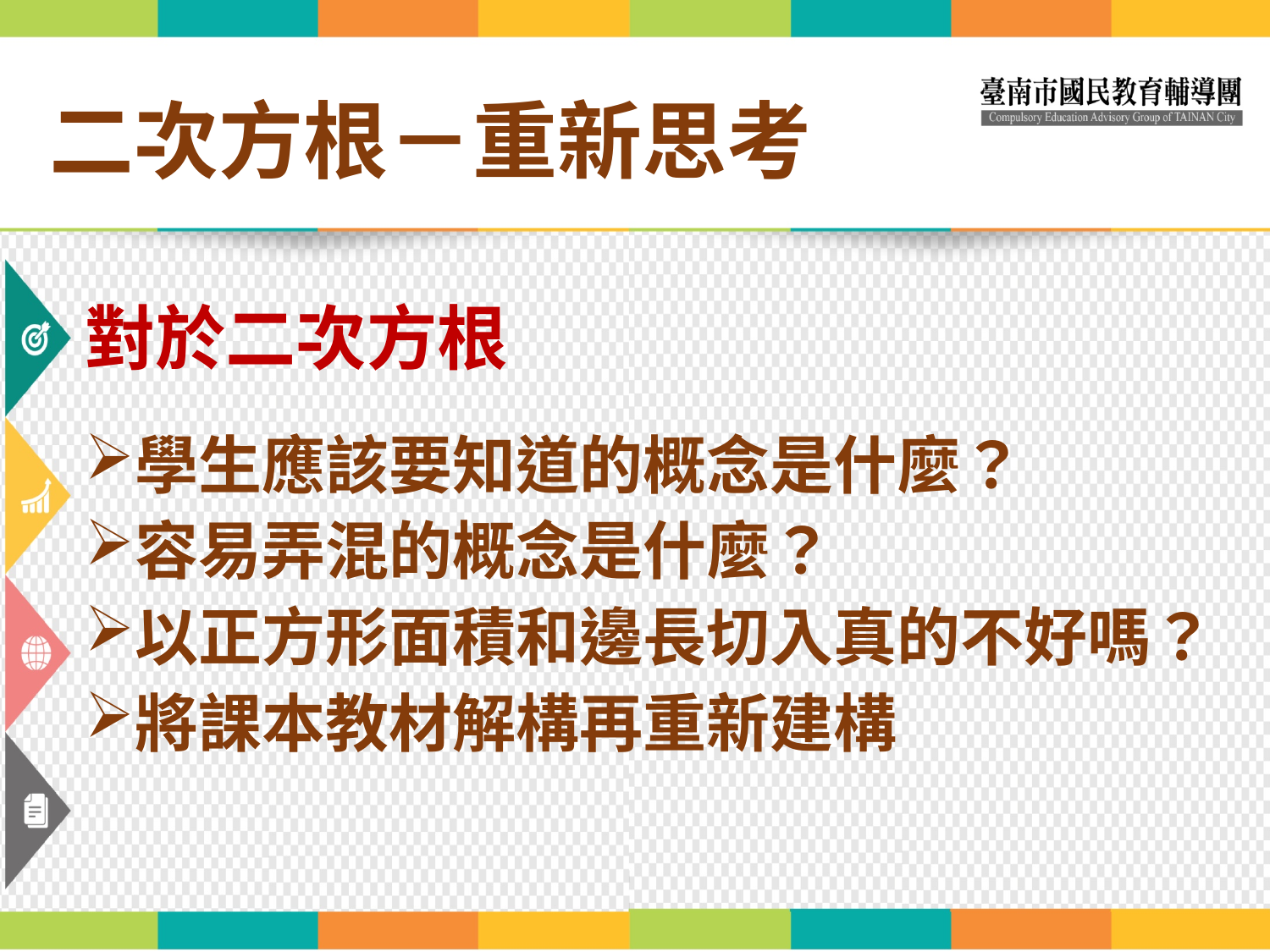

# 二次方根－重新思考
對於二次方根

學生應該要知道的概念是什麼？
容易弄混的概念是什麼？
以正方形面積和邊長切入真的不好嗎？
將課本教材解構再重新建構